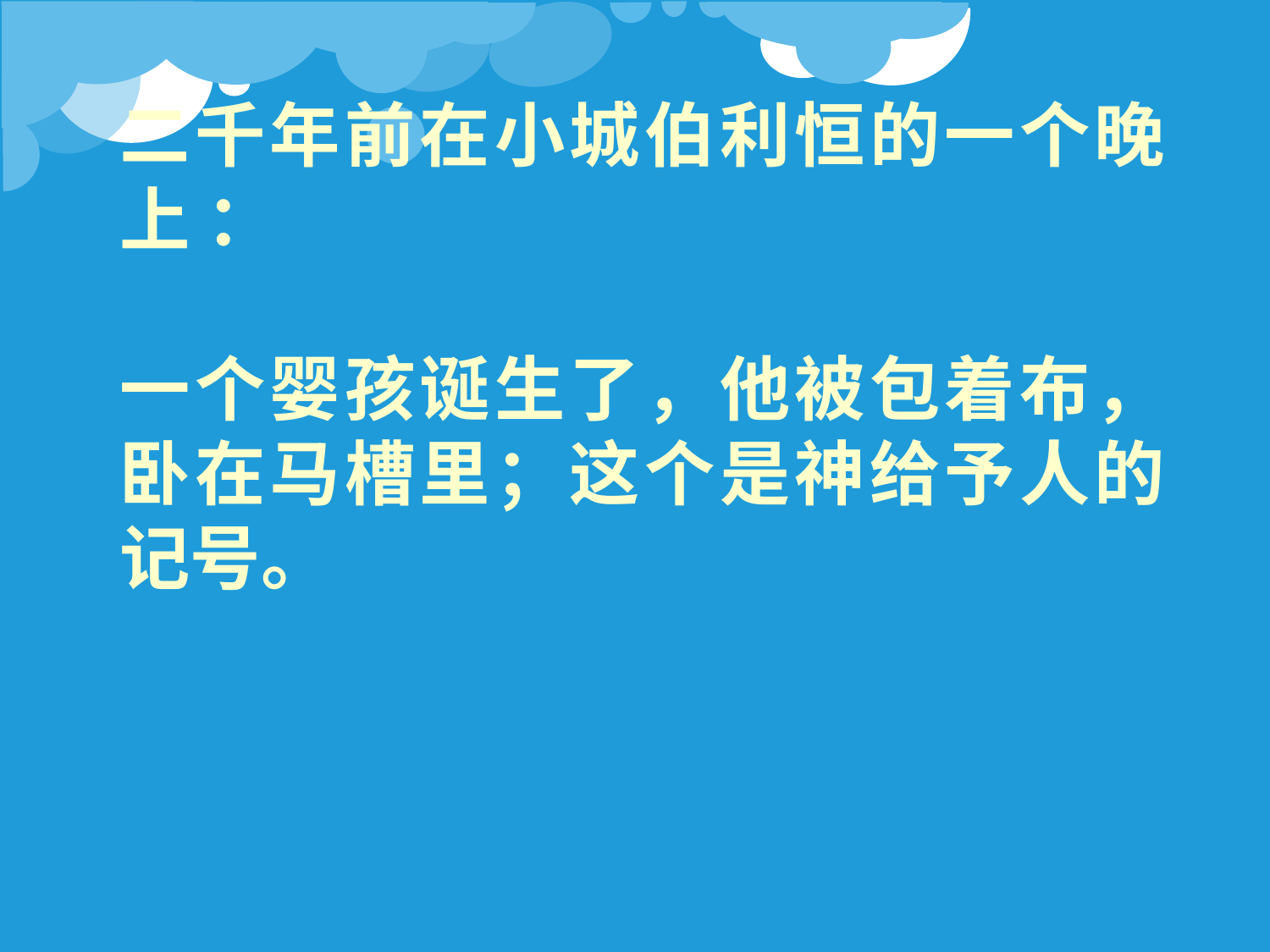

二千年前在小城伯利恒的一个晚上 ：

一个婴孩诞生了，他被包着布，卧在马槽里；这个是神给予人的记号。